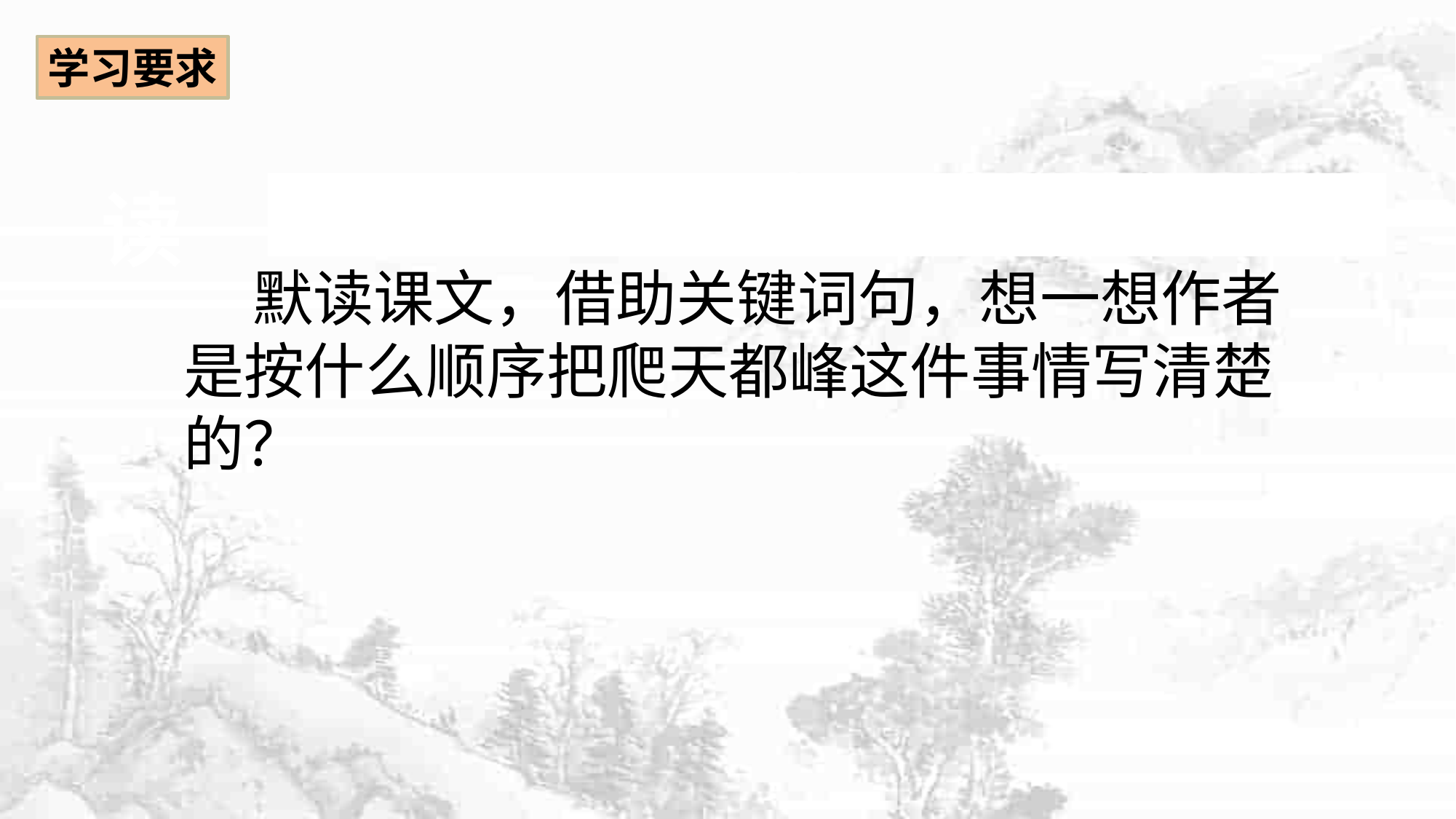

学习要求
读

    默读课文，借助关键词句，想一想作者是按什么顺序把爬天都峰这件事情写清楚的？